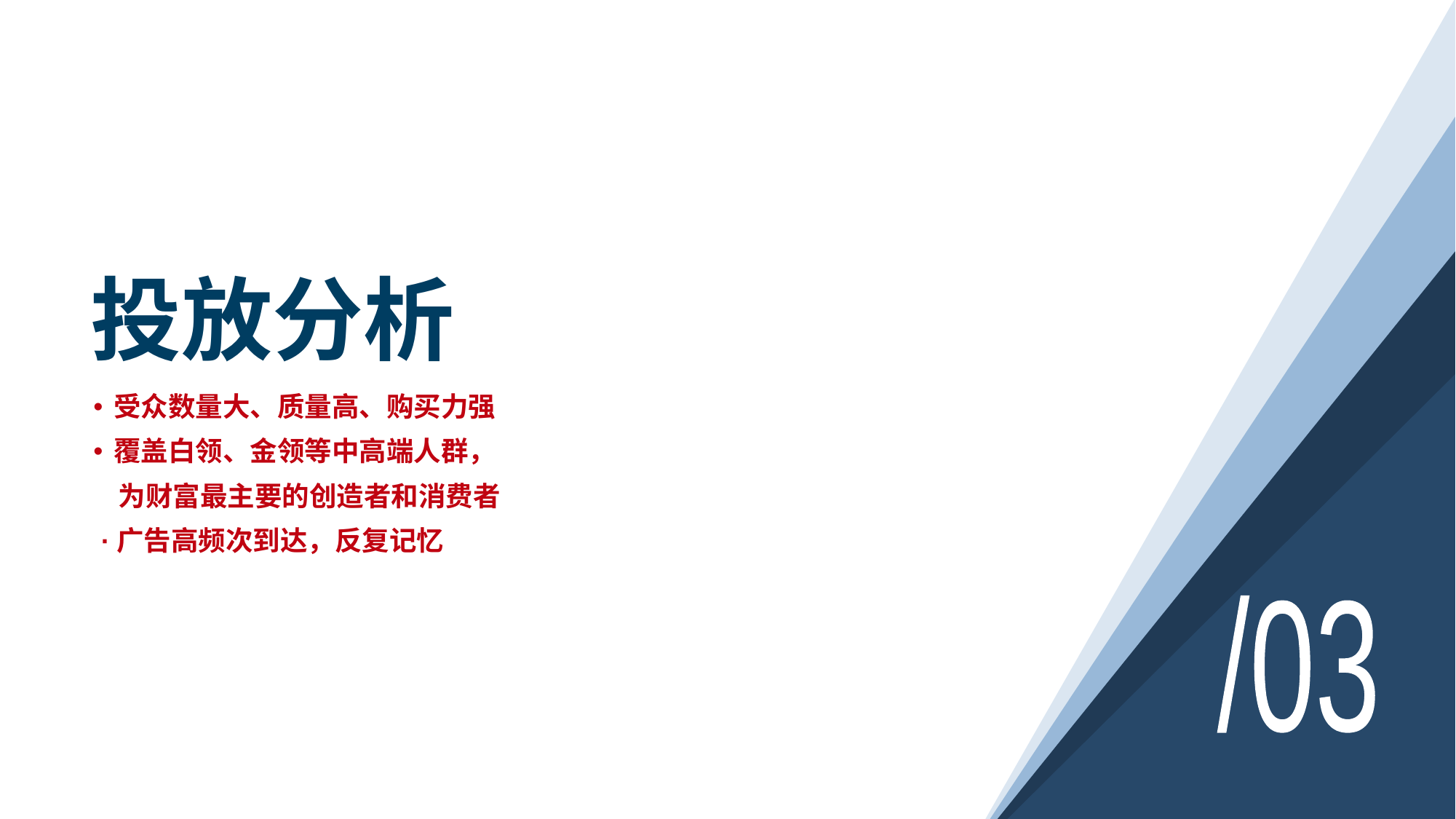

投放分析
受众数量大、质量高、购买力强
覆盖白领、金领等中高端人群，
   为财富最主要的创造者和消费者
 ·广告高频次到达，反复记忆

/03